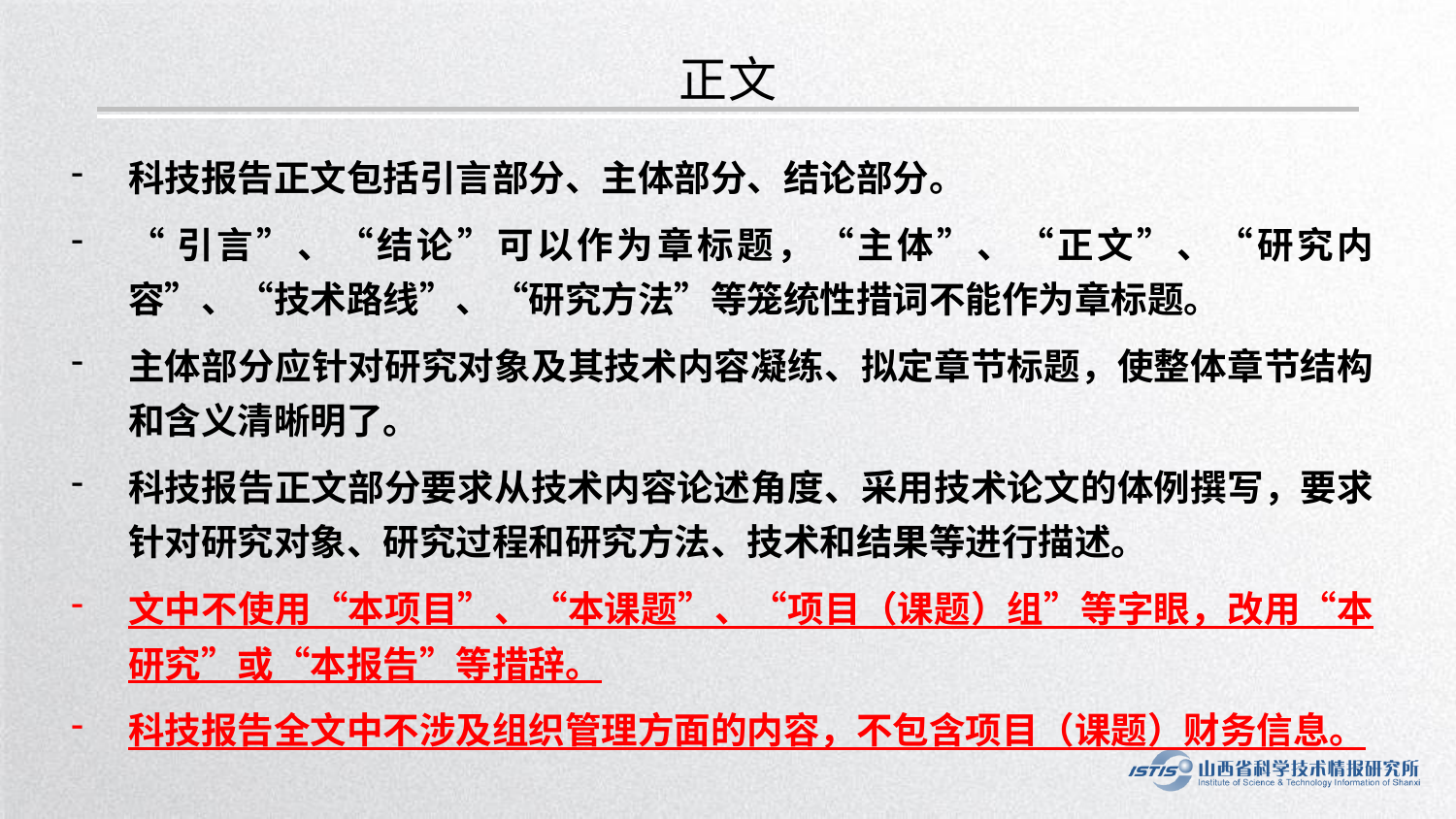

正文
科技报告正文包括引言部分、主体部分、结论部分。
“引言”、“结论”可以作为章标题，“主体”、“正文”、“研究内容”、“技术路线”、“研究方法”等笼统性措词不能作为章标题。
主体部分应针对研究对象及其技术内容凝练、拟定章节标题，使整体章节结构和含义清晰明了。
科技报告正文部分要求从技术内容论述角度、采用技术论文的体例撰写，要求针对研究对象、研究过程和研究方法、技术和结果等进行描述。
文中不使用“本项目”、“本课题”、“项目（课题）组”等字眼，改用“本研究”或“本报告”等措辞。
科技报告全文中不涉及组织管理方面的内容，不包含项目（课题）财务信息。